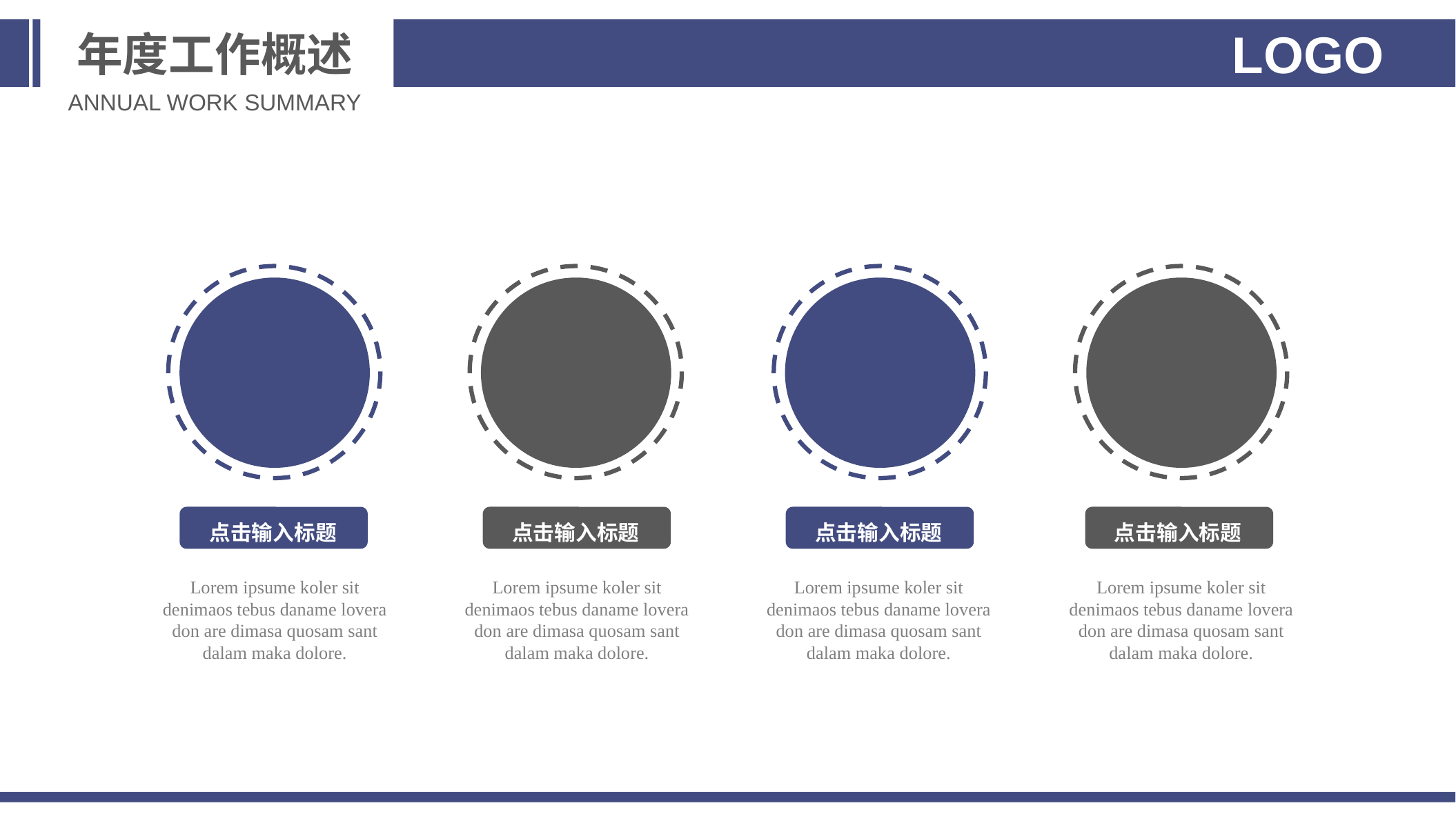

年度工作概述
LOGO
ANNUAL WORK SUMMARY

点击输入标题

点击输入标题

点击输入标题

点击输入标题

Lorem ipsume koler sit denimaos tebus daname lovera don are dimasa quosam sant
dalam maka dolore.
Lorem ipsume koler sit denimaos tebus daname lovera don are dimasa quosam sant
dalam maka dolore.
Lorem ipsume koler sit denimaos tebus daname lovera don are dimasa quosam sant
dalam maka dolore.
Lorem ipsume koler sit denimaos tebus daname lovera don are dimasa quosam sant
dalam maka dolore.